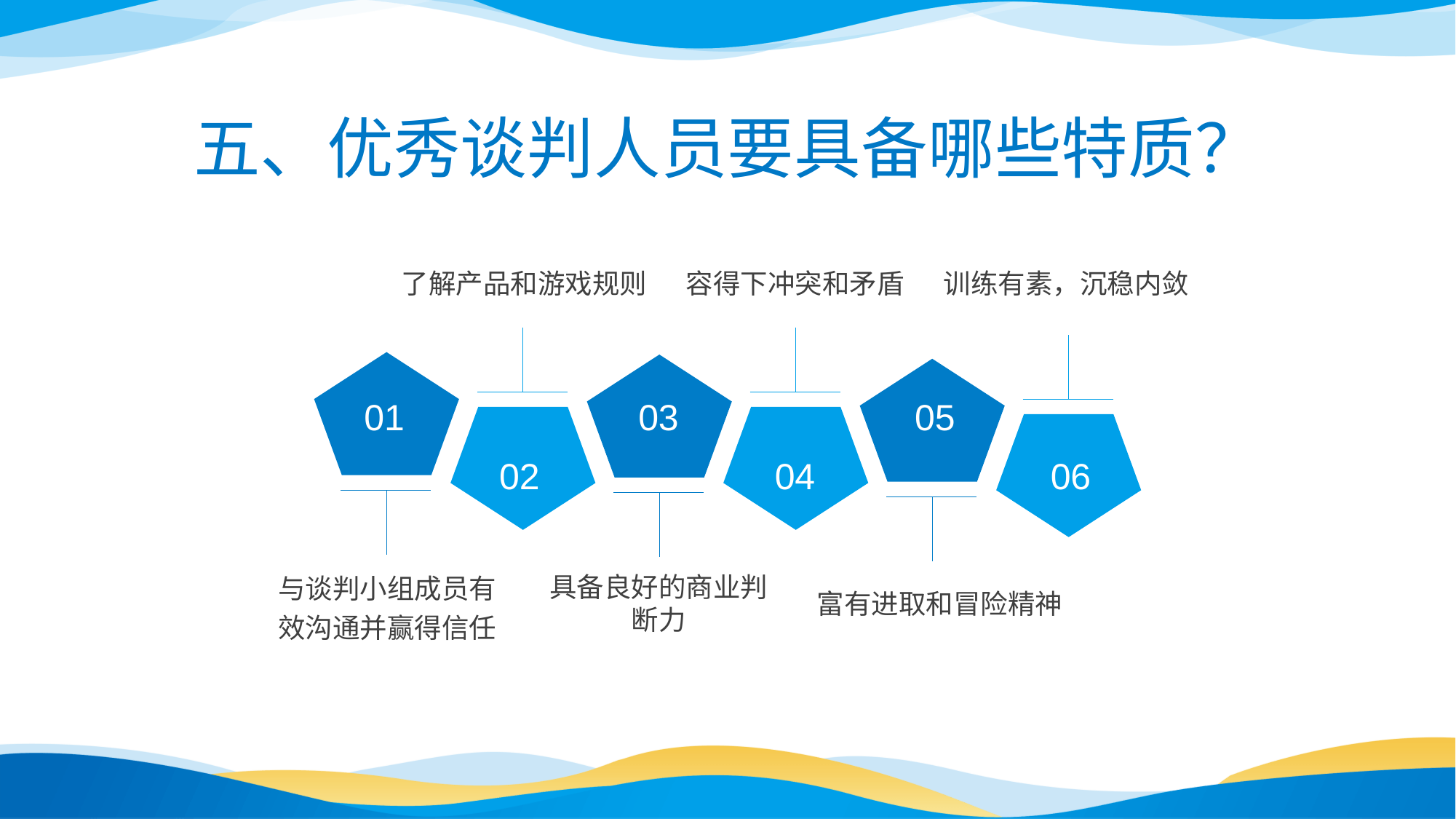

五、优秀谈判人员要具备哪些特质？
了解产品和游戏规则
容得下冲突和矛盾
训练有素，沉稳内敛

01
03
05
02
04
06
与谈判小组成员有效沟通并赢得信任
具备良好的商业判断力
富有进取和冒险精神